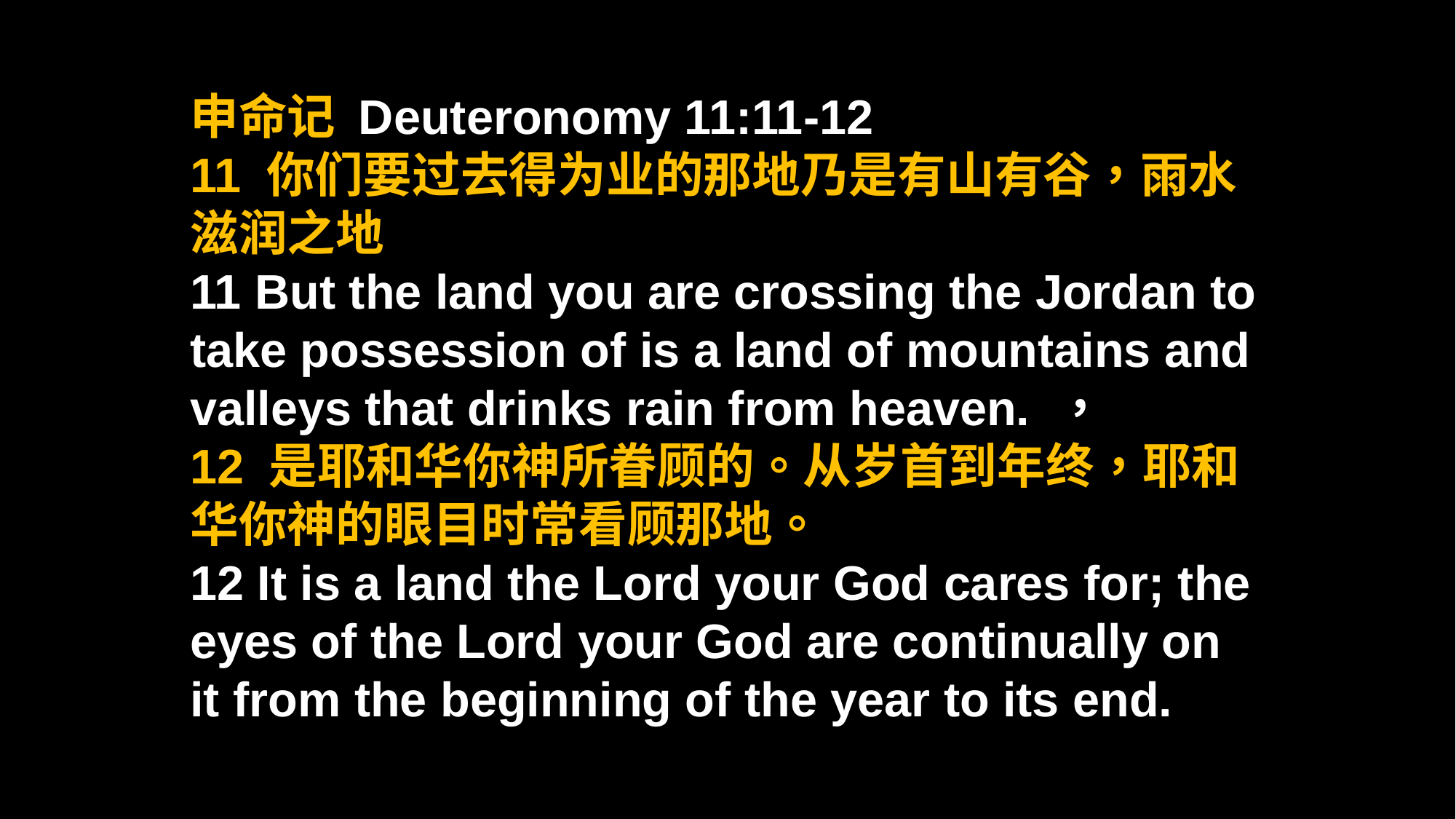

申命记 Deuteronomy 11:11-12
11 你们要过去得为业的那地乃是有山有谷，雨水滋润之地
11 But the land you are crossing the Jordan to take possession of is a land of mountains and valleys that drinks rain from heaven. ，
12 是耶和华你神所眷顾的。从岁首到年终，耶和华你神的眼目时常看顾那地。
12 It is a land the Lord your God cares for; the eyes of the Lord your God are continually on it from the beginning of the year to its end.